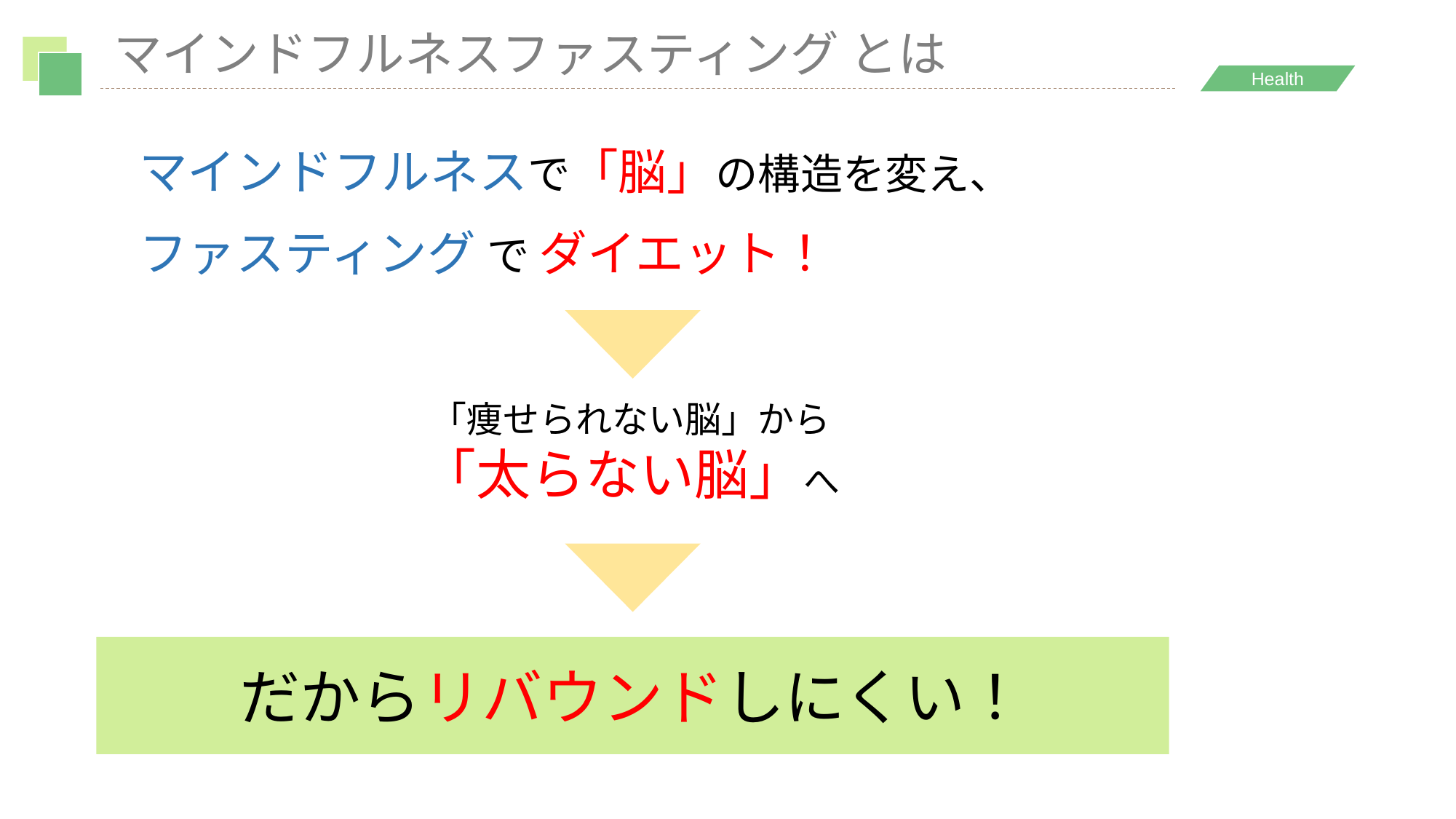

マインドフルネスファスティング とは
マインドフルネスで「脳」の構造を変え、
ファスティング で ダイエット！

「痩せられない脳」から
「太らない脳」へ

だからリバウンドしにくい！